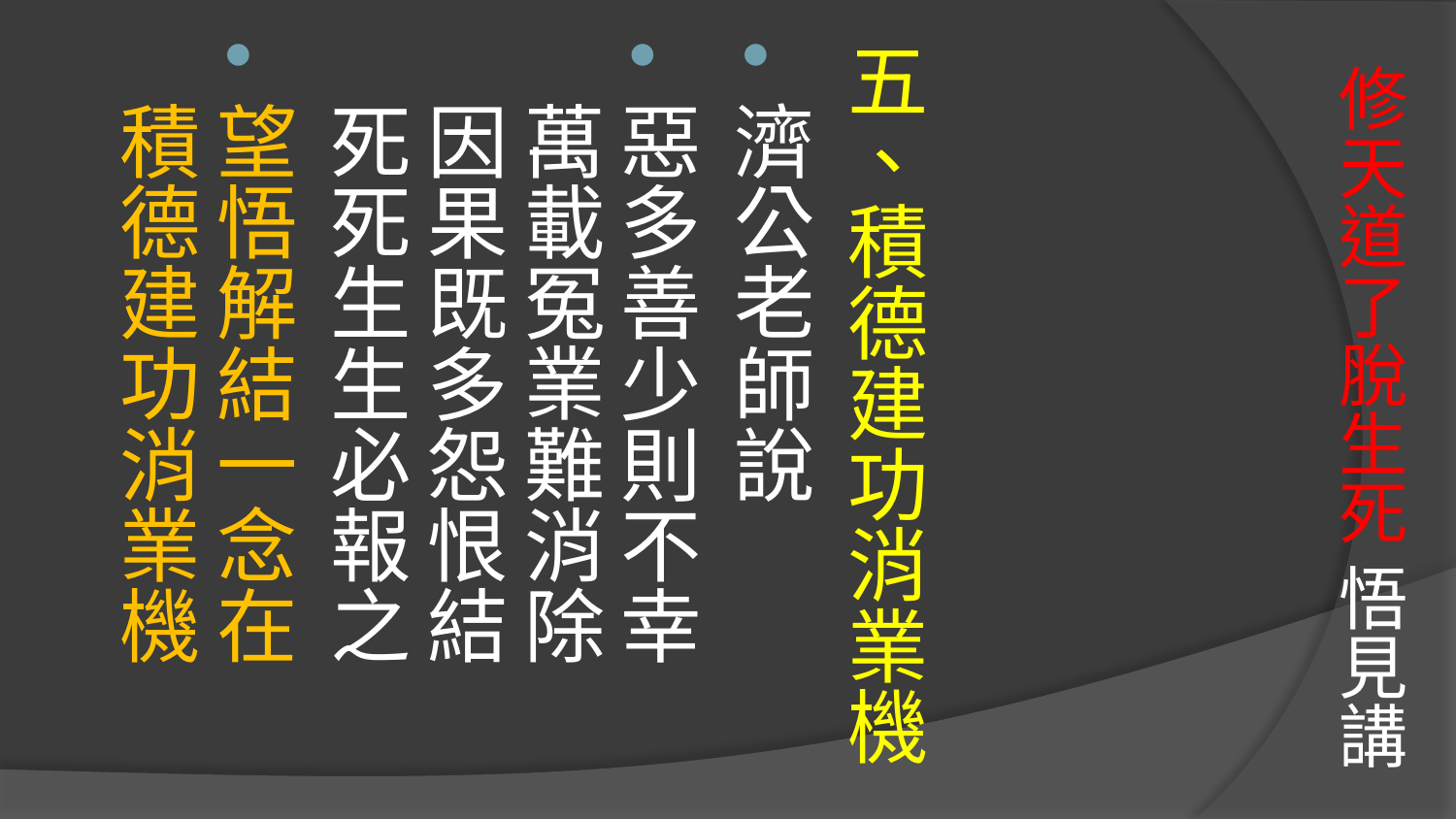

五、積德建功消業機
濟公老師說
惡多善少則不幸　萬載冤業難消除
因果既多怨恨結　死死生生必報之
望悟解結一念在　積德建功消業機

# 修天道了脫生死 悟見講